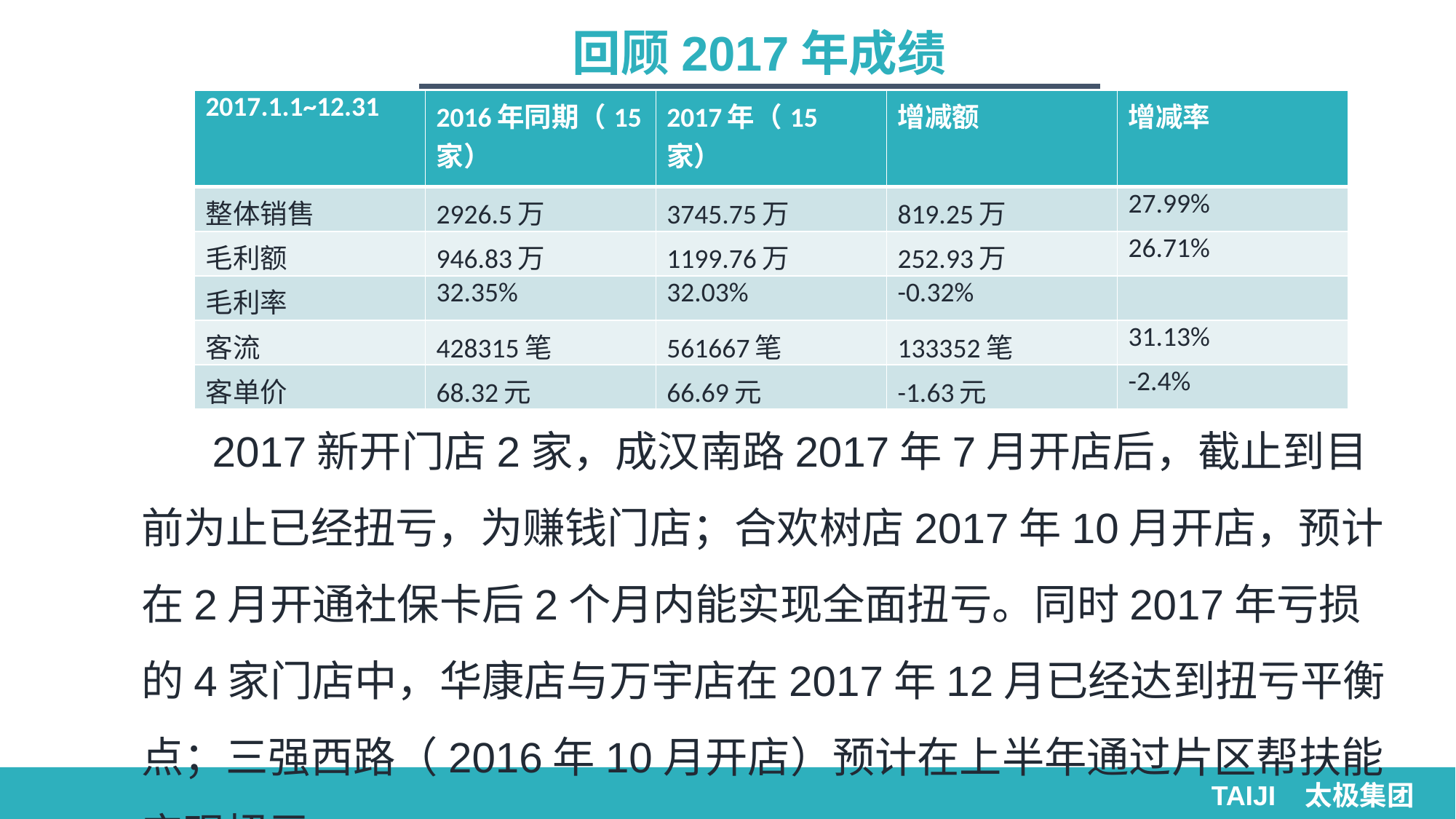

回顾2017年成绩
| 2017.1.1~12.31 | 2016年同期（15家） | 2017年（15 家） | 增减额 | 增减率 |
| --- | --- | --- | --- | --- |
| 整体销售 | 2926.5万 | 3745.75万 | 819.25万 | 27.99% |
| 毛利额 | 946.83万 | 1199.76万 | 252.93万 | 26.71% |
| 毛利率 | 32.35% | 32.03% | -0.32% |  |
| 客流 | 428315笔 | 561667笔 | 133352笔 | 31.13% |
| 客单价 | 68.32元 | 66.69元 | -1.63元 | -2.4% |

      2017新开门店2家，成汉南路2017年7月开店后，截止到目前为止已经扭亏，为赚钱门店；合欢树店2017年10月开店，预计在2月开通社保卡后2个月内能实现全面扭亏。同时2017年亏损的4家门店中，华康店与万宇店在2017年12月已经达到扭亏平衡点；三强西路（2016年10月开店）预计在上半年通过片区帮扶能实现扭亏。

TAIJI   太极集团